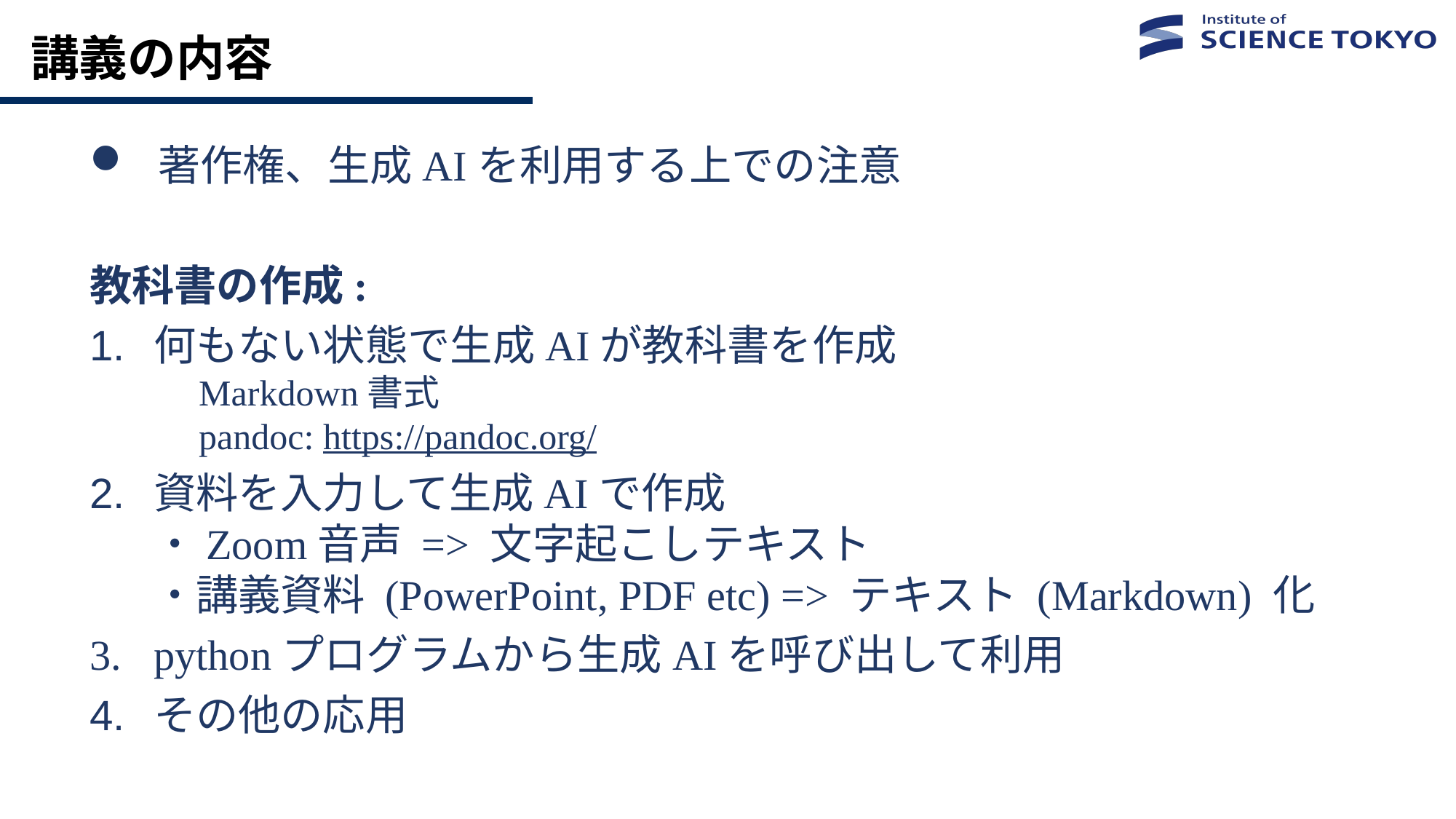

# 講義の内容
著作権、生成AIを利用する上での注意

教科書の作成:
何もない状態で生成AIが教科書を作成
　Markdown書式
　pandoc: https://pandoc.org/
資料を入力して生成AIで作成
・Zoom音声 => 文字起こしテキスト
・講義資料 (PowerPoint, PDF etc) => テキスト (Markdown) 化
pythonプログラムから生成AIを呼び出して利用
その他の応用